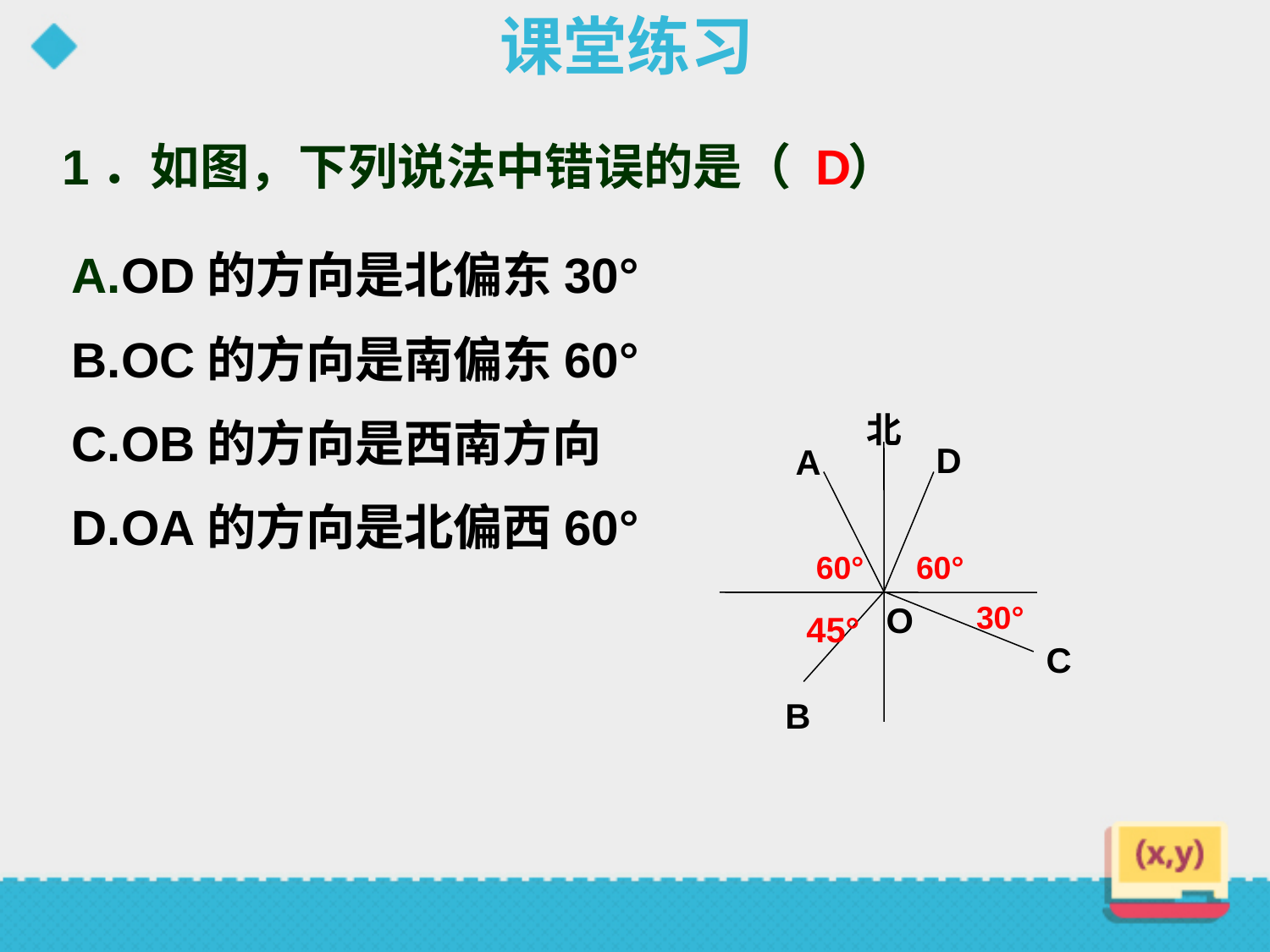

课堂练习
1．如图，下列说法中错误的是（     ）
D
A.OD的方向是北偏东30°
B.OC的方向是南偏东60°
C.OB的方向是西南方向
D.OA的方向是北偏西60°
北
D

60°
60°

O

30°
45°
C
A

B